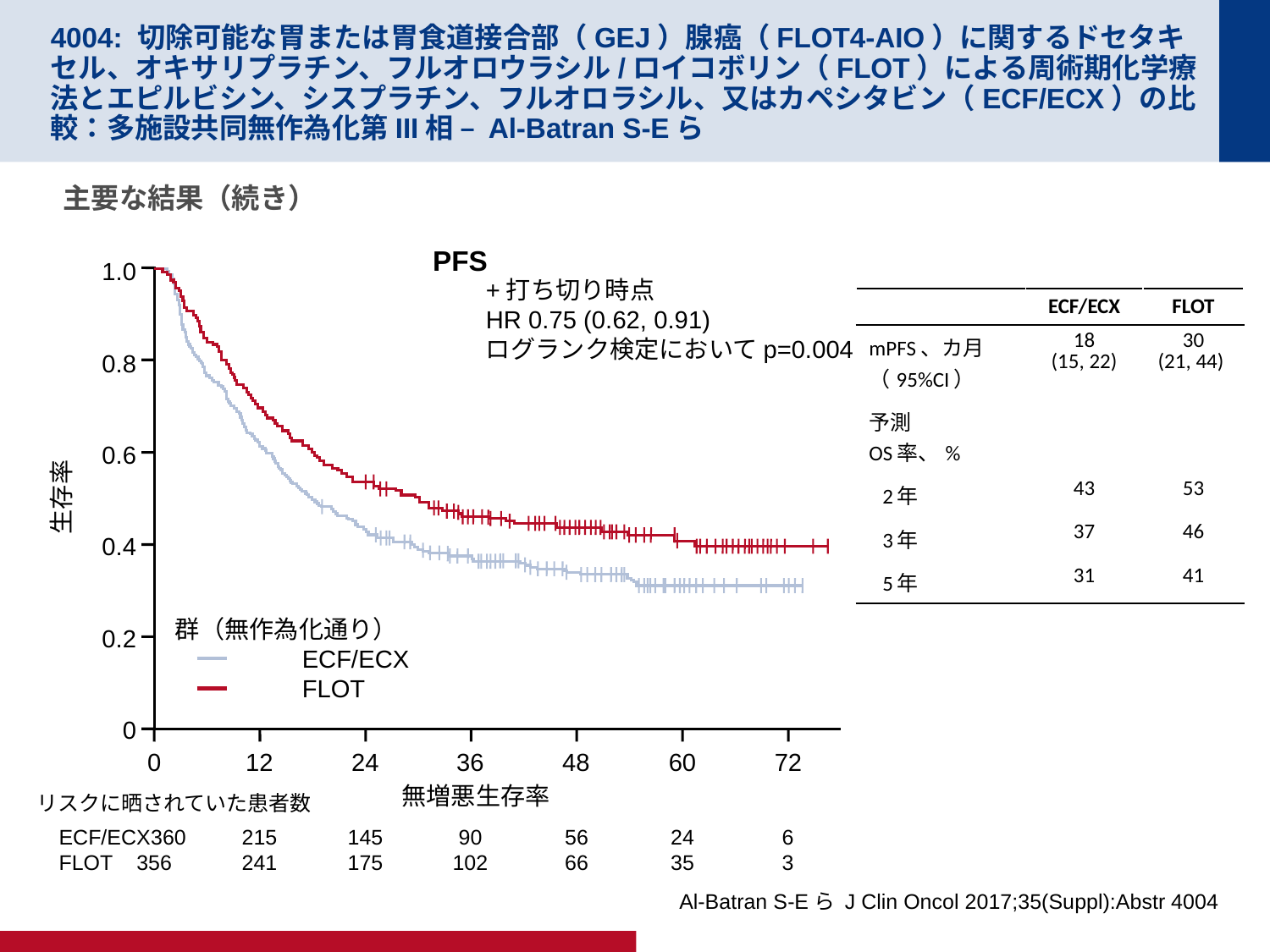

# 4004: 切除可能な胃または胃食道接合部（GEJ）腺癌（FLOT4-AIO）に関するドセタキセル、オキサリプラチン、フルオロウラシル/ロイコボリン（FLOT）による周術期化学療法とエピルビシン、シスプラチン、フルオロラシル、又はカペシタビン（ECF/ECX）の比較：多施設共同無作為化第III相 – Al-Batran S-Eら
主要な結果（続き）
PFS
1.0
0.8
0.6
0.4
0.2
0

+打ち切り時点
HR 0.75 (0.62, 0.91)
ログランク検定においてp=0.004

|  | ECF/ECX | FLOT |
| --- | --- | --- |
| mPFS、カ月（95%CI） | 18 (15, 22) | 30 (21, 44) |
| 予測 OS率、% |  |  |
| 2年 | 43 | 53 |
| 3年 | 37 | 46 |
| 5年 | 31 | 41 |
生存率
群（無作為化通り）
	ECF/ECX
	FLOT
0	12	24	36	48	60	72
無増悪生存率
リスクに晒されていた患者数
ECF/ECX	360	215	145	90	56	24	6
FLOT	356	241	175	102	66	35	3
Al-Batran S-Eら J Clin Oncol 2017;35(Suppl):Abstr 4004